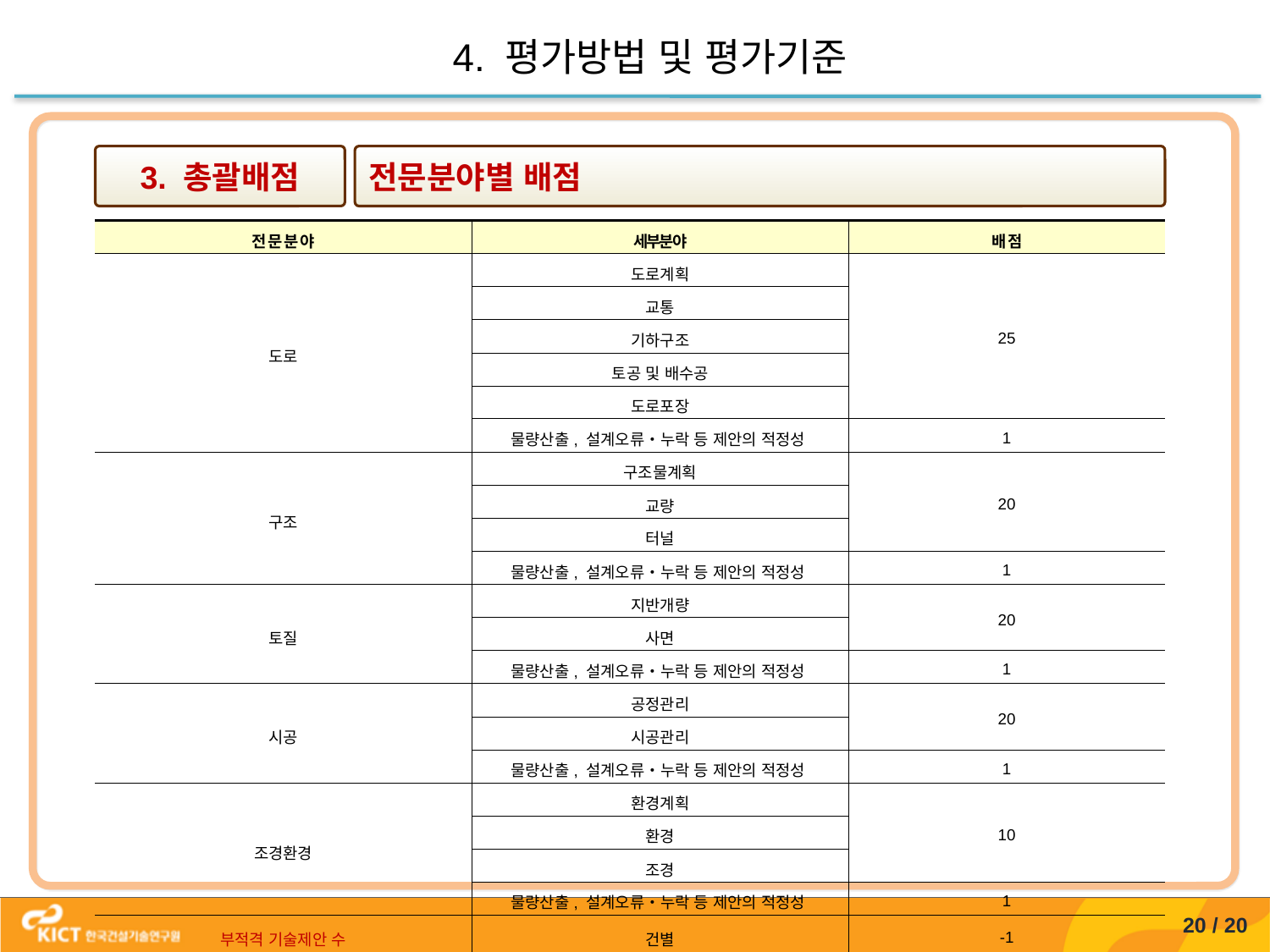

4. 평가방법 및 평가기준

3. 총괄배점
전문분야별 배점
| 전 문 분 야 | 세부분야 | 배 점 |
| --- | --- | --- |
| 도로 | 도로계획 | 25 |
|  | 교통 |  |
|  | 기하구조 |  |
|  | 토공 및 배수공 |  |
|  | 도로포장 |  |
|  | 물량산출, 설계오류‧누락 등 제안의 적정성 | 1 |
| 구조 | 구조물계획 | 20 |
|  | 교량 |  |
|  | 터널 |  |
|  | 물량산출, 설계오류‧누락 등 제안의 적정성 | 1 |
| 토질 | 지반개량 | 20 |
|  | 사면 |  |
|  | 물량산출, 설계오류‧누락 등 제안의 적정성 | 1 |
| 시공 | 공정관리 | 20 |
|  | 시공관리 |  |
|  | 물량산출, 설계오류‧누락 등 제안의 적정성 | 1 |
| 조경환경 | 환경계획 | 10 |
|  | 환경 |  |
|  | 조경 |  |
|  | 물량산출, 설계오류‧누락 등 제안의 적정성 | 1 |
| 부적격 기술제안 수 | 건별 | -1 |
| 총계 |  | 100 |
20 / 20